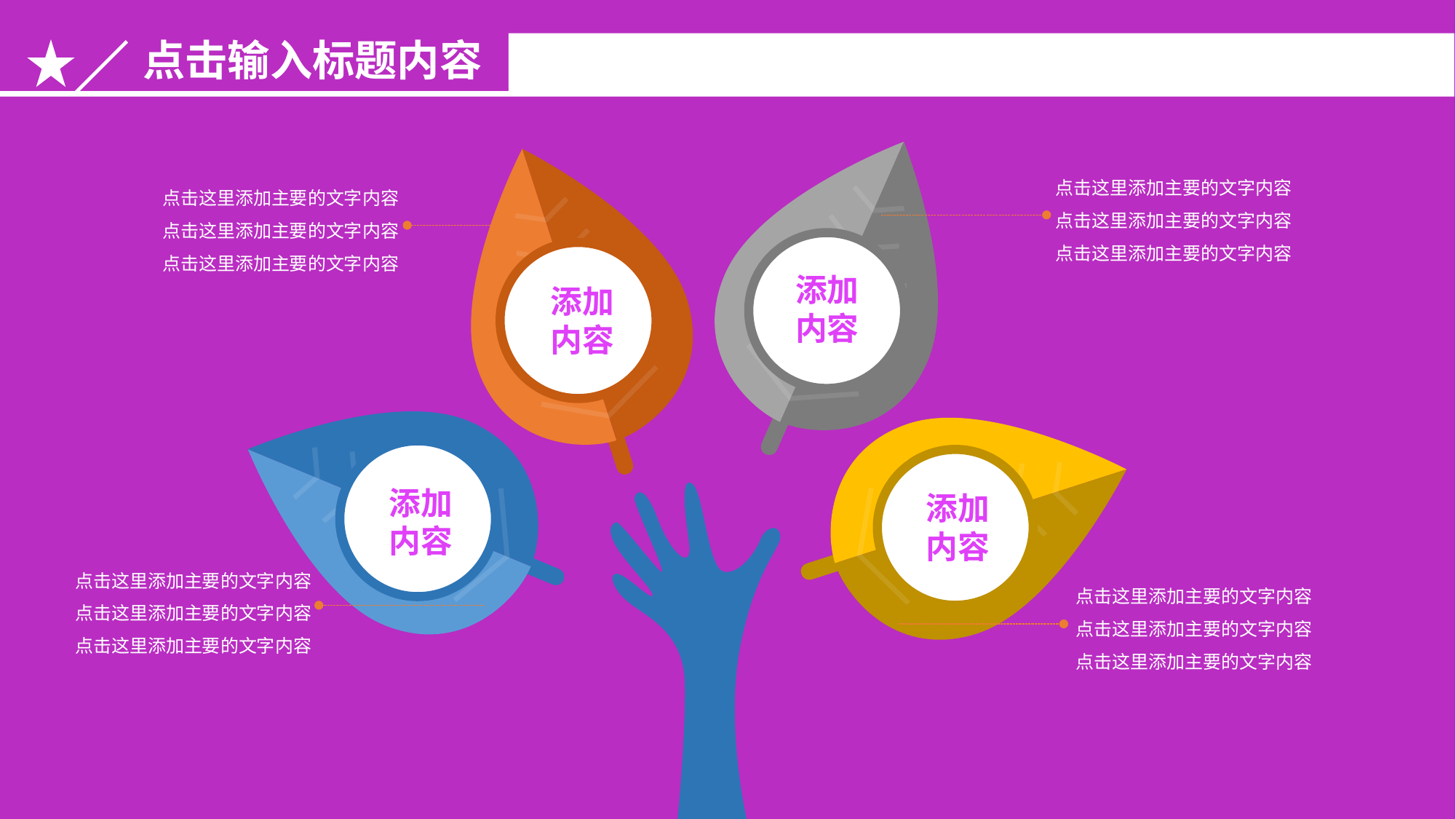

点击这里添加主要的文字内容
点击这里添加主要的文字内容
点击这里添加主要的文字内容
点击这里添加主要的文字内容
点击这里添加主要的文字内容
点击这里添加主要的文字内容
添加
内容
添加
内容
添加
内容
添加
内容
点击这里添加主要的文字内容
点击这里添加主要的文字内容
点击这里添加主要的文字内容
点击这里添加主要的文字内容
点击这里添加主要的文字内容
点击这里添加主要的文字内容